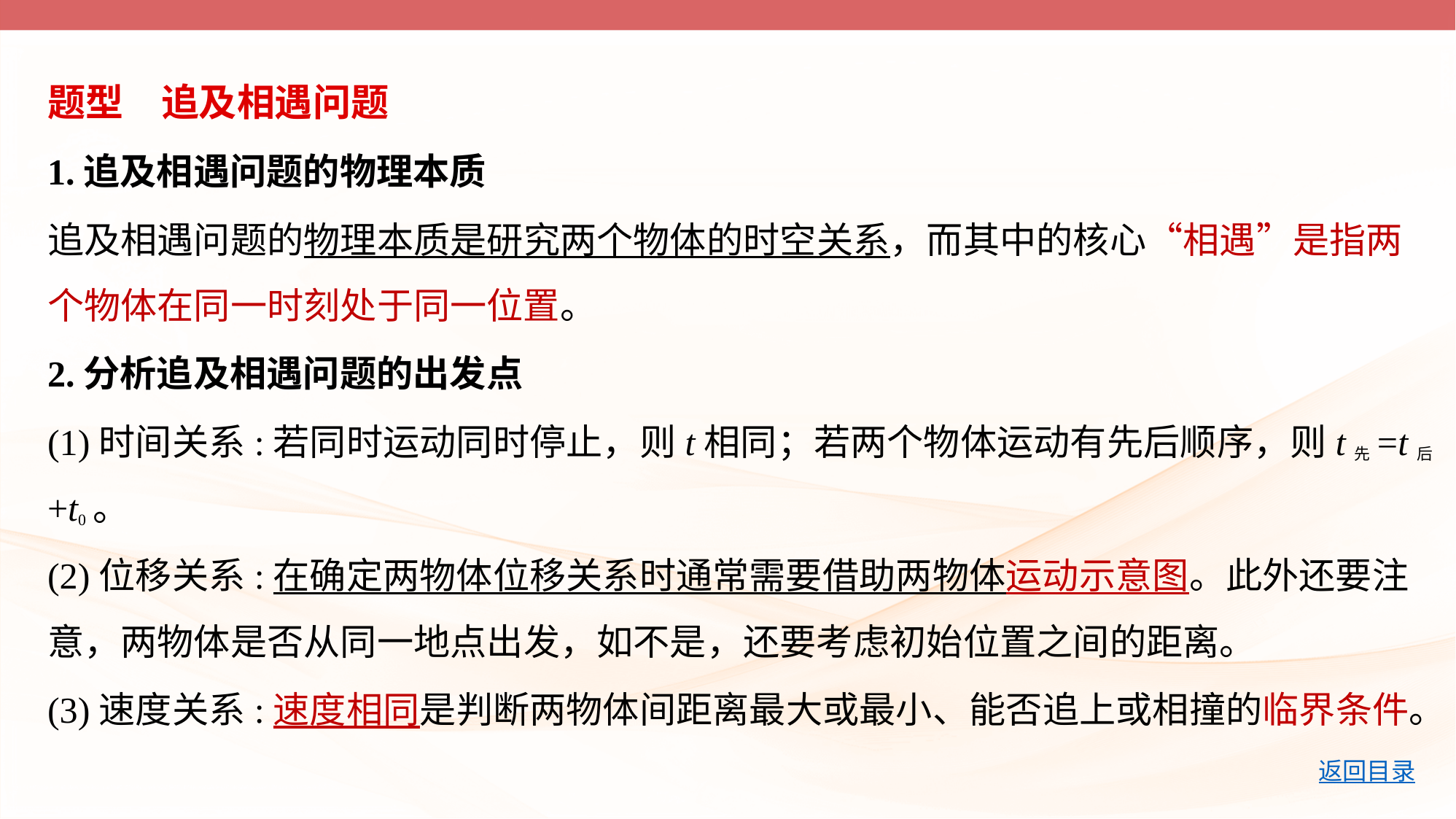

题型　追及相遇问题
1.追及相遇问题的物理本质
追及相遇问题的物理本质是研究两个物体的时空关系，而其中的核心“相遇”是指两
个物体在同一时刻处于同一位置。
2.分析追及相遇问题的出发点
(1)时间关系:若同时运动同时停止，则t相同；若两个物体运动有先后顺序，则t先=t后+t0。
(2)位移关系:在确定两物体位移关系时通常需要借助两物体运动示意图。此外还要注
意，两物体是否从同一地点出发，如不是，还要考虑初始位置之间的距离。
(3)速度关系:速度相同是判断两物体间距离最大或最小、能否追上或相撞的临界条件。